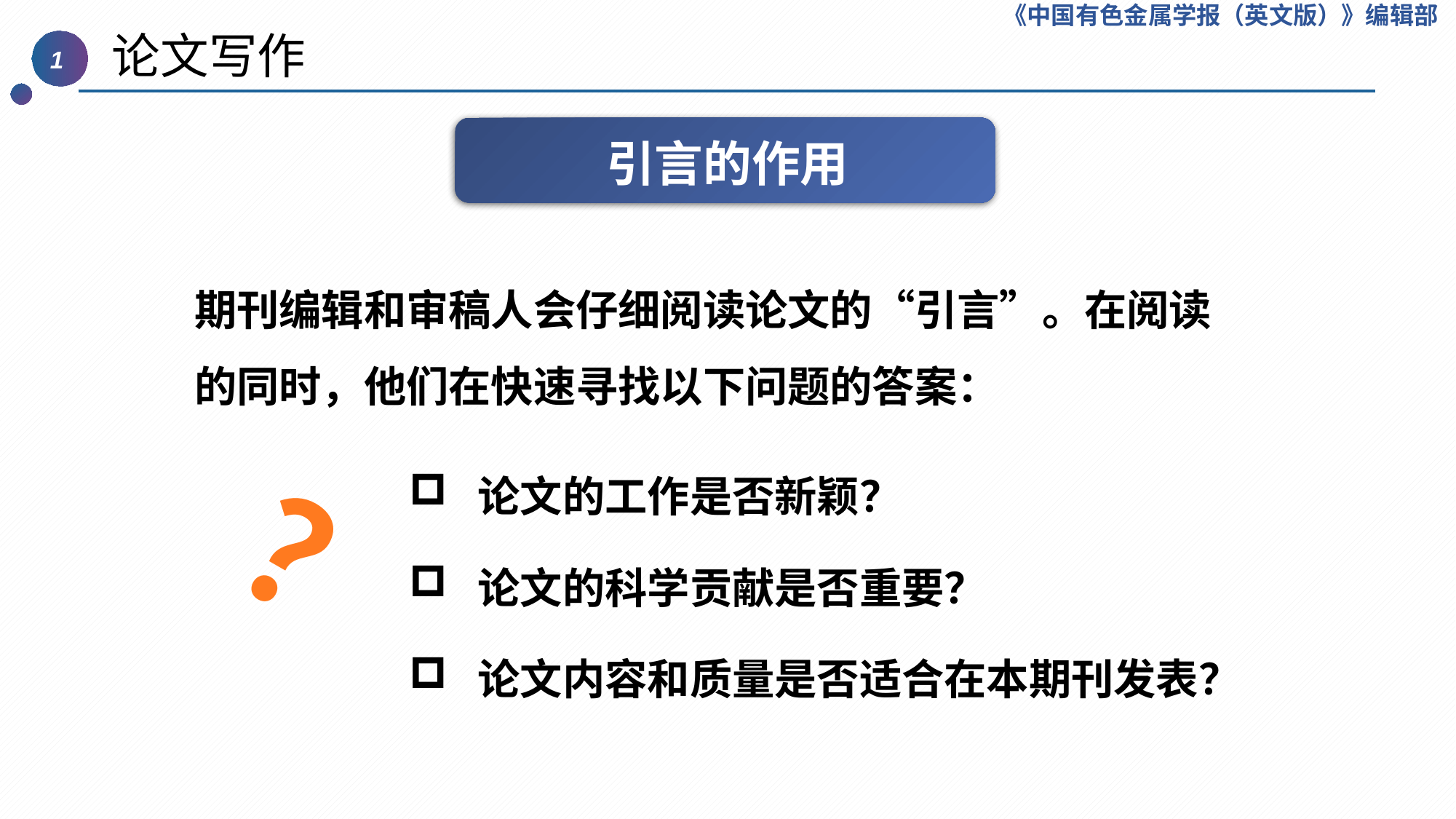

《中国有色金属学报（英文版）》编辑部

      论文写作

1

引言的作用
期刊编辑和审稿人会仔细阅读论文的“引言”。在阅读的同时，他们在快速寻找以下问题的答案：
  论文的工作是否新颖？
  论文的科学贡献是否重要？
  论文内容和质量是否适合在本期刊发表？

？